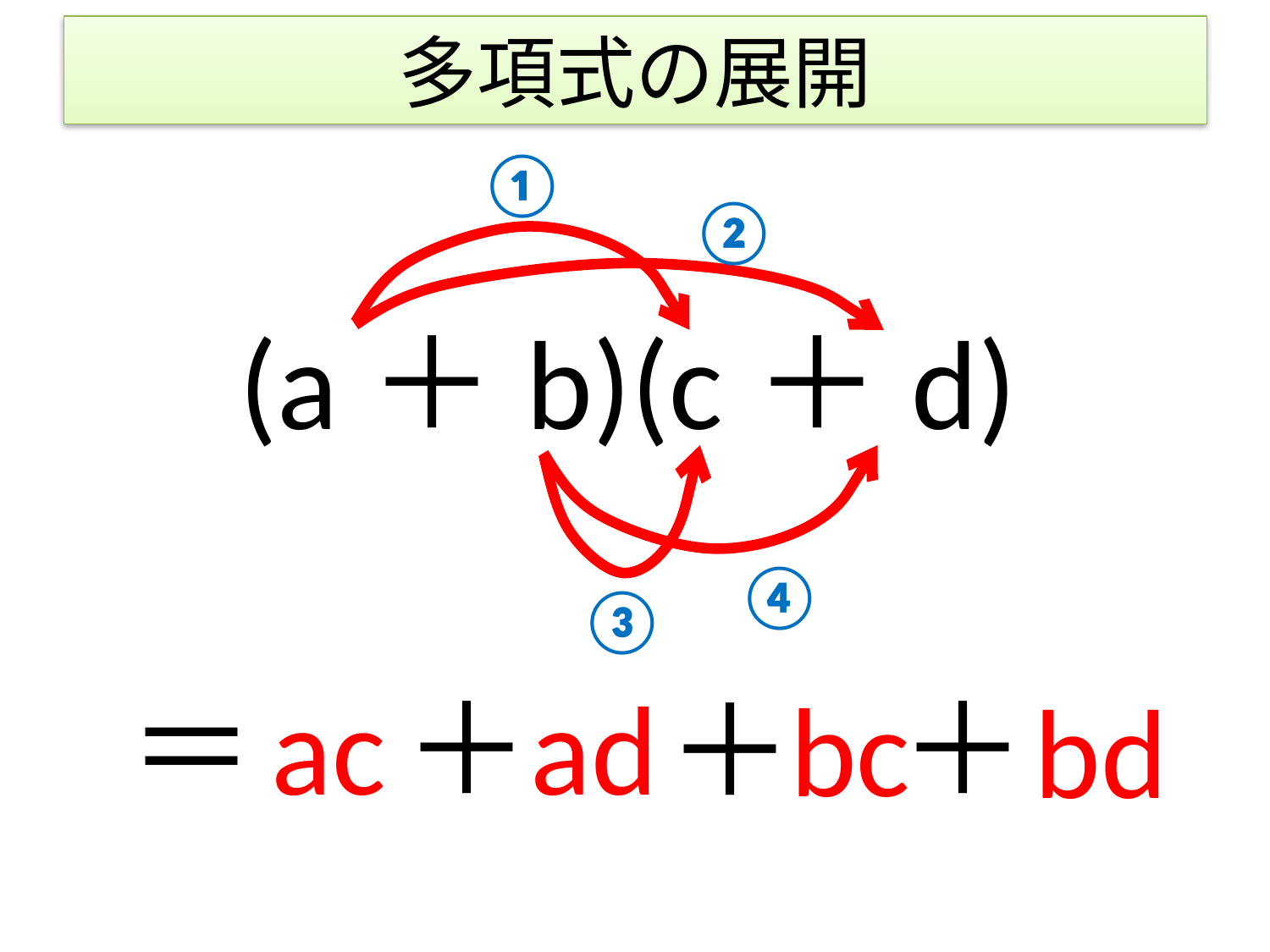

# 多項式の展開
①
②

(a＋b)(c＋d)

④
③
＝
ac
＋
ad
＋
＋
bc
bd